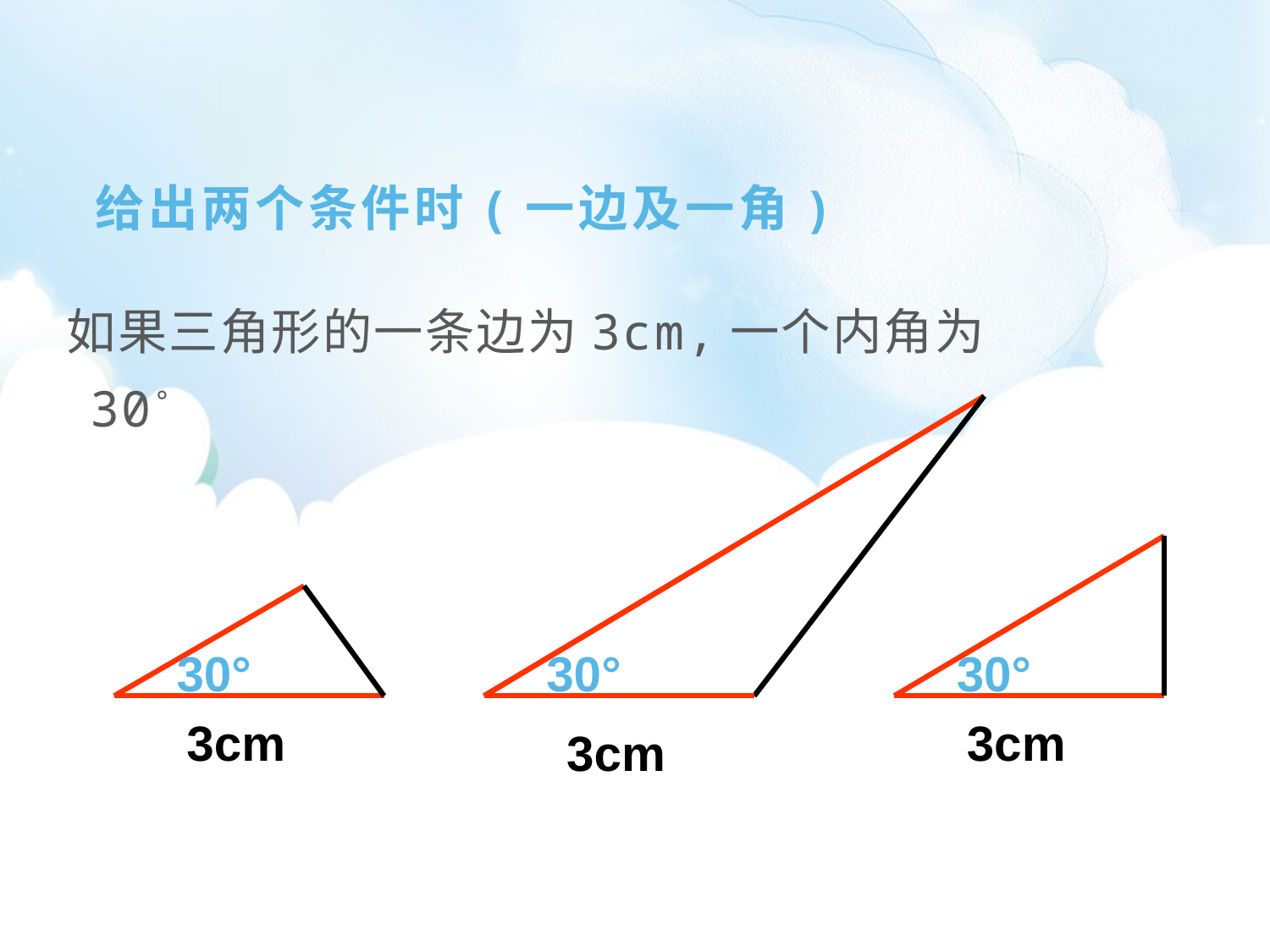

# 给出两个条件时(一边及一角)
如果三角形的一条边为3cm,一个内角为30°
30°
30°
30°
3cm
3cm
3cm